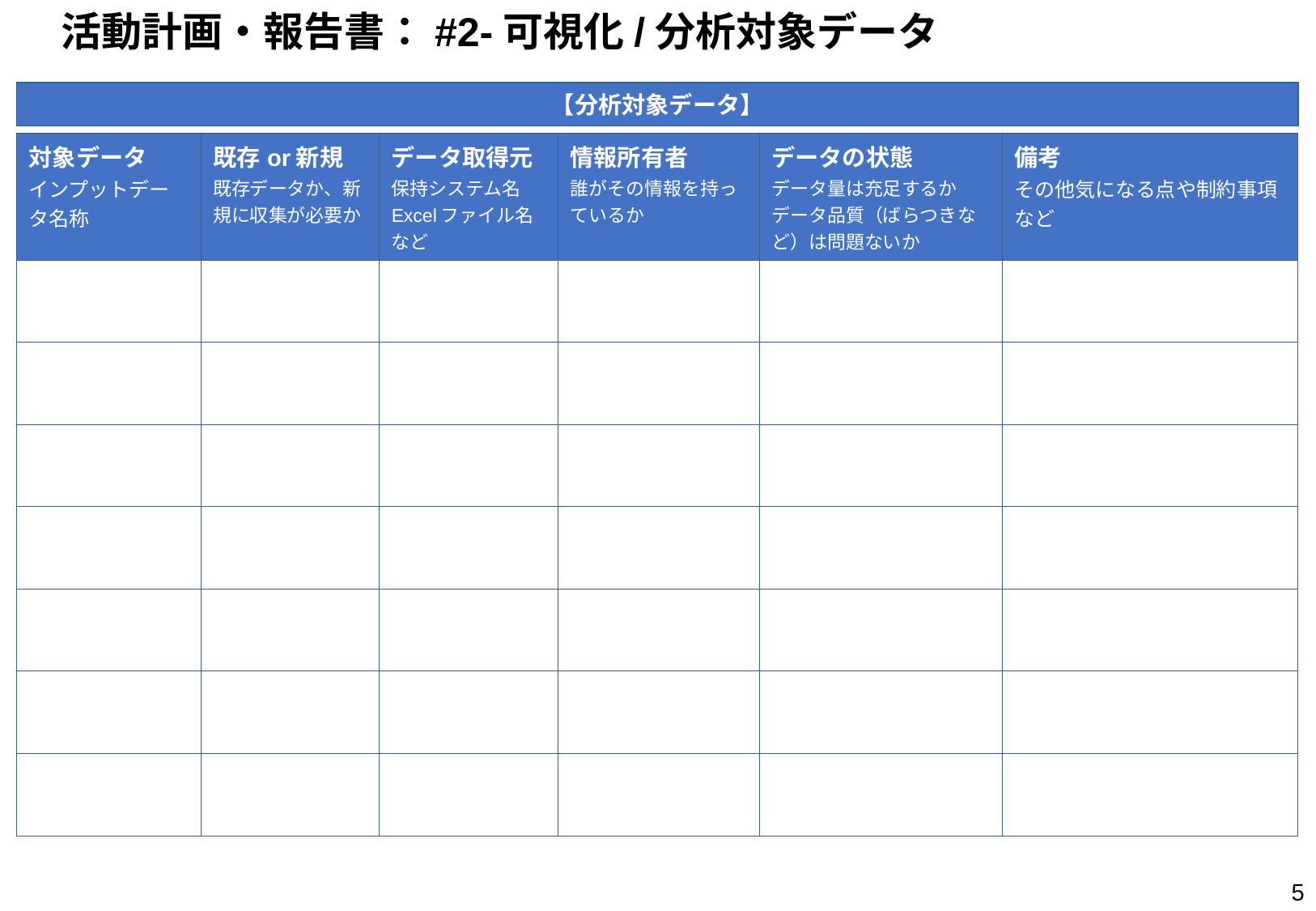

# 活動計画・報告書：#2-可視化/分析対象データ
【分析対象データ】
| 対象データ インプットデータ名称 | 既存or新規 既存データか、新規に収集が必要か | データ取得元 保持システム名 Excelファイル名など | 情報所有者 誰がその情報を持っているか | データの状態 データ量は充足するか データ品質（ばらつきなど）は問題ないか | 備考 その他気になる点や制約事項など |
| --- | --- | --- | --- | --- | --- |
|  |  |  |  |  |  |
|  |  |  |  |  |  |
|  |  |  |  |  |  |
|  |  |  |  |  |  |
|  |  |  |  |  |  |
|  |  |  |  |  |  |
|  |  |  |  |  |  |
5